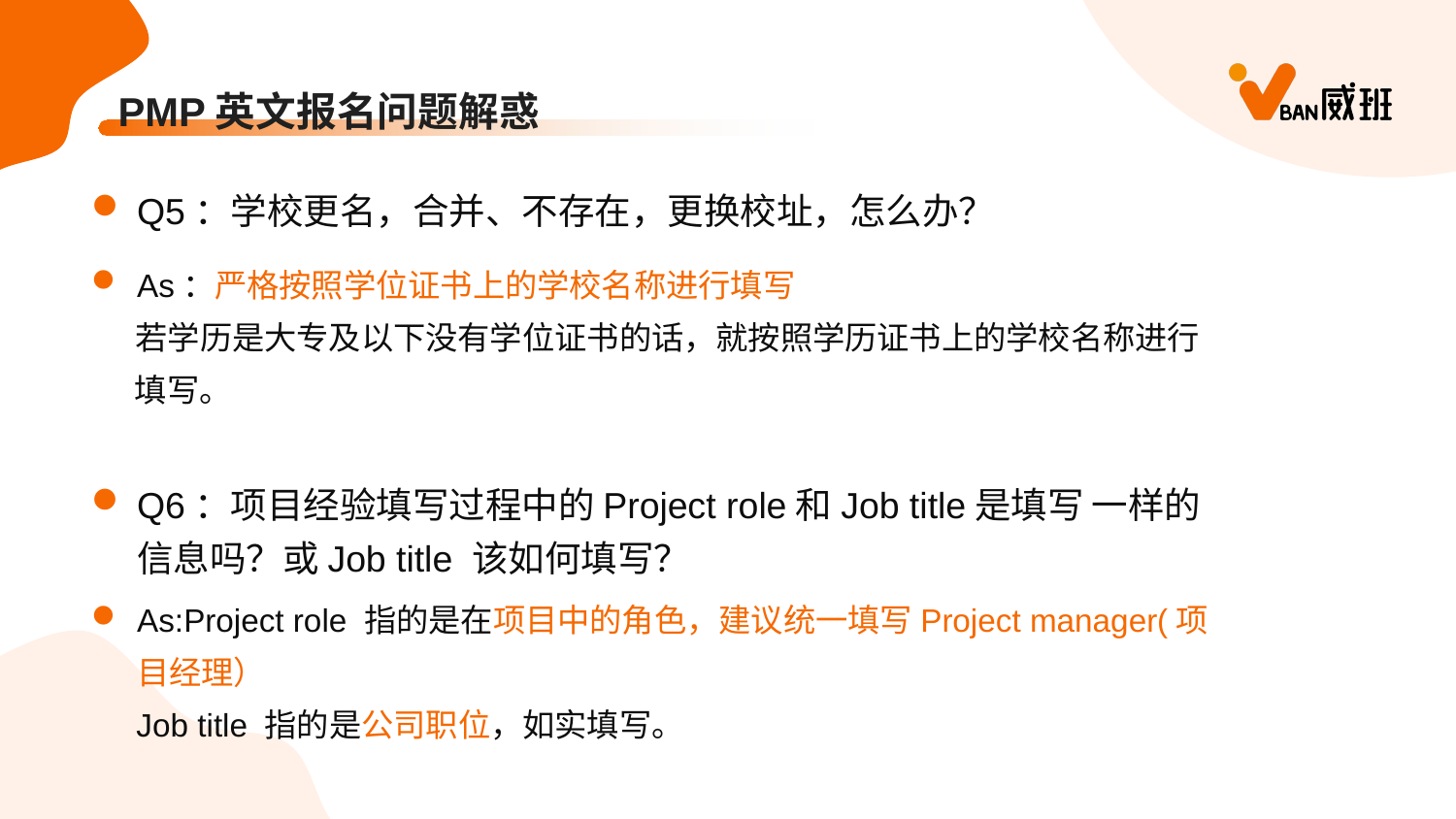

PMP英文报名问题解惑
Q5：学校更名，合并、不存在，更换校址，怎么办？
As：严格按照学位证书上的学校名称进行填写
     若学历是大专及以下没有学位证书的话，就按照学历证书上的学校名称进行        填写。

Q6：项目经验填写过程中的Project role和Job title是填写 一样的信息吗？或Job title 该如何填写？
As:Project role 指的是在项目中的角色，建议统一填写Project manager(项目经理）
     Job title 指的是公司职位，如实填写。